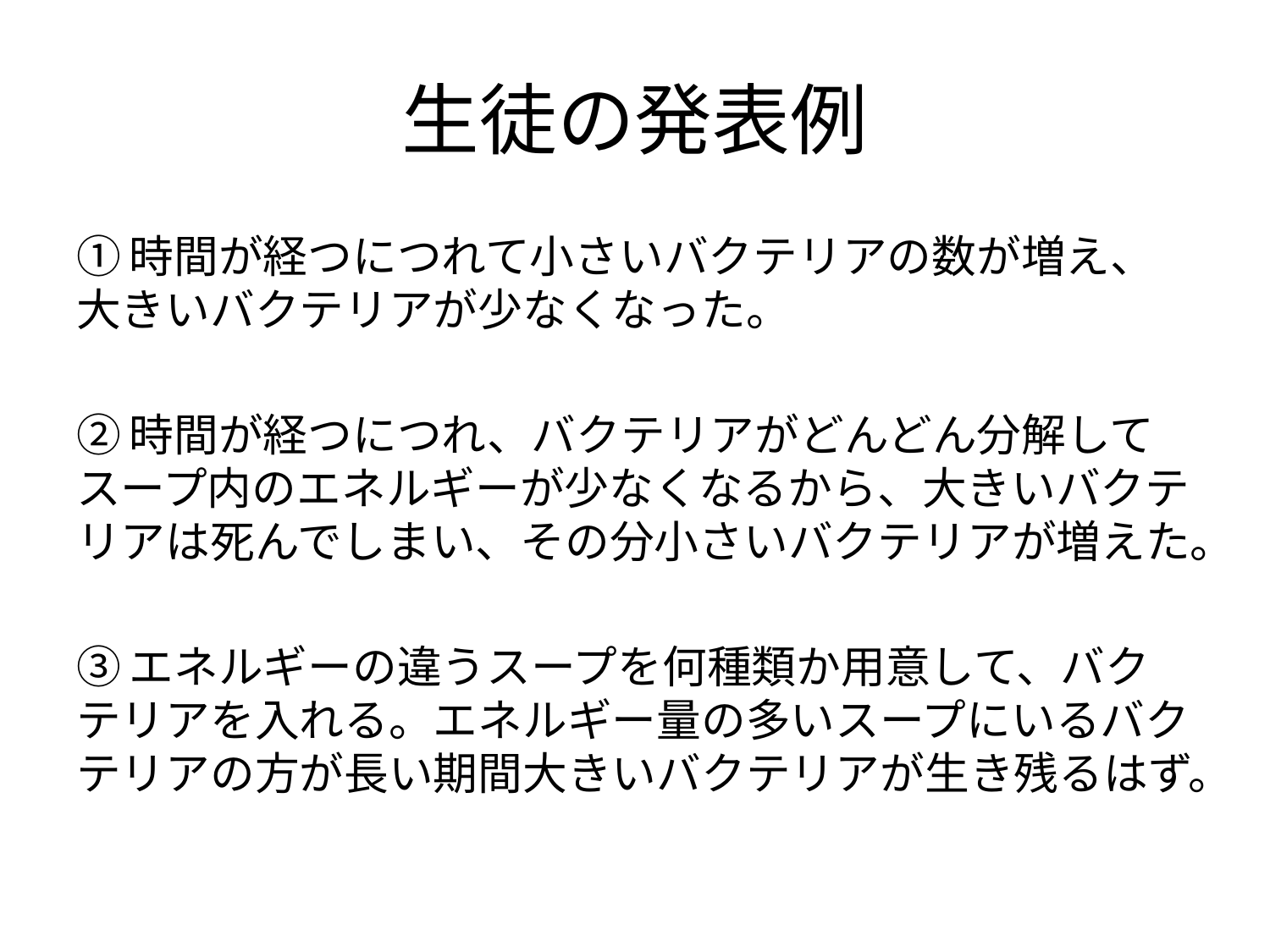

# 生徒の発表例
①時間が経つにつれて小さいバクテリアの数が増え、大きいバクテリアが少なくなった。

②時間が経つにつれ、バクテリアがどんどん分解してスープ内のエネルギーが少なくなるから、大きいバクテリアは死んでしまい、その分小さいバクテリアが増えた。

③エネルギーの違うスープを何種類か用意して、バクテリアを入れる。エネルギー量の多いスープにいるバクテリアの方が長い期間大きいバクテリアが生き残るはず。